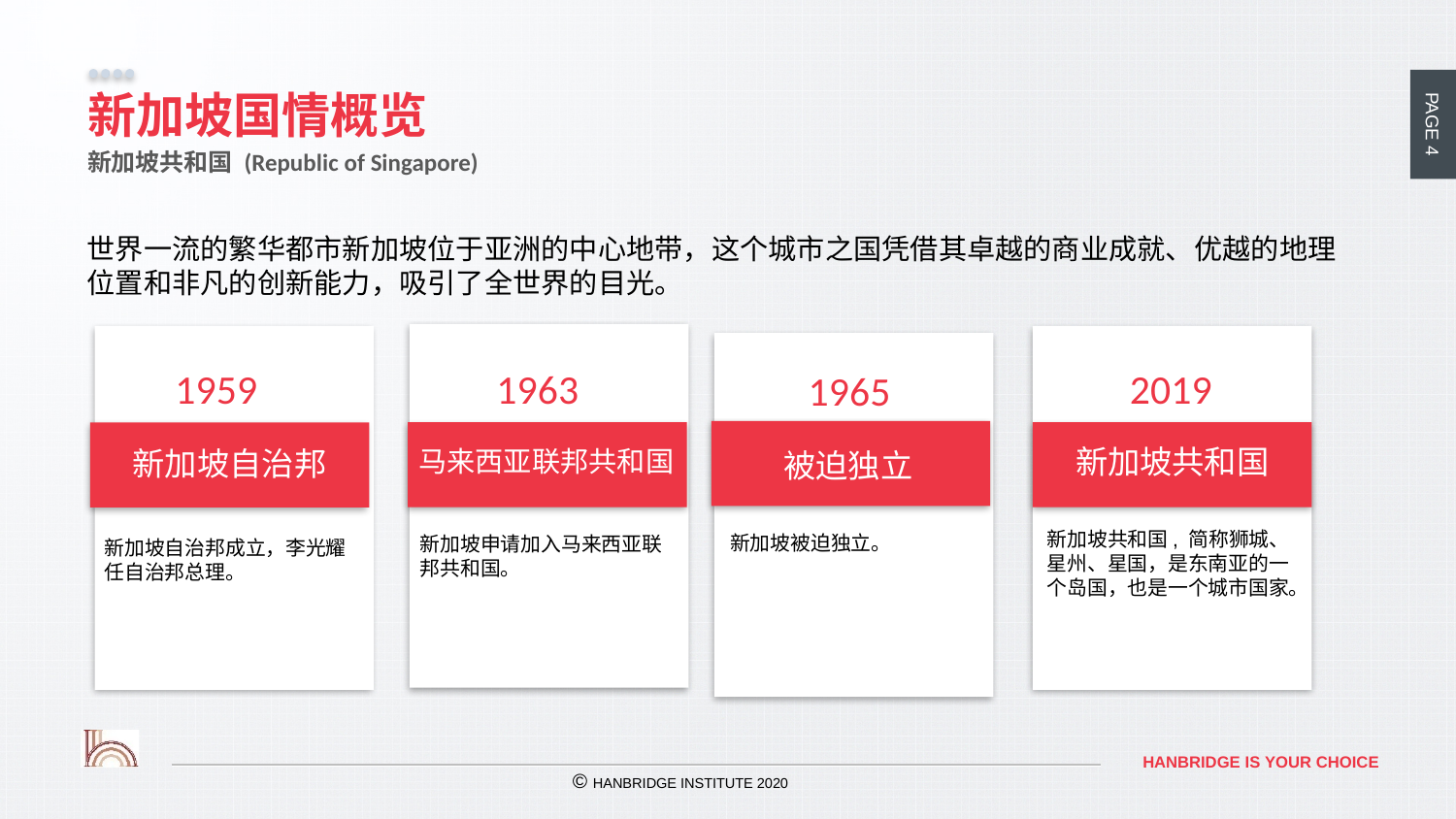

# 新加坡国情概览
新加坡共和国 (Republic of Singapore)
世界一流的繁华都市新加坡位于亚洲的中心地带，这个城市之国凭借其卓越的商业成就、优越的地理位置和非凡的创新能力，吸引了全世界的目光。

1959
2019
1963
1965

新加坡共和国
新加坡自治邦
马来西亚联邦共和国
被迫独立
新加坡共和国, 简称狮城、星州、星国，是东南亚的一个岛国，也是一个城市国家。
新加坡被迫独立。
新加坡申请加入马来西亚联邦共和国。
新加坡自治邦成立，李光耀任自治邦总理。